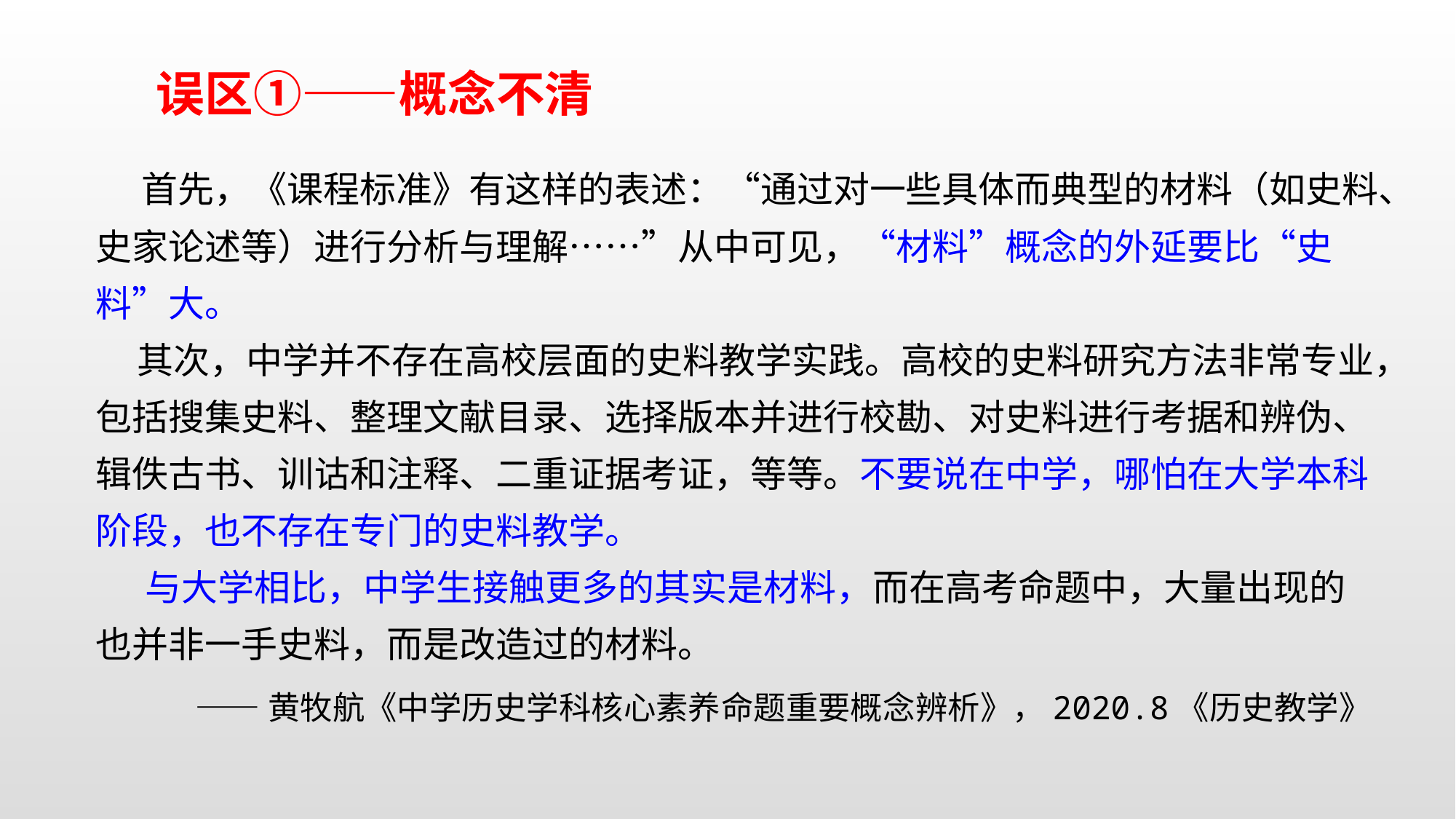

误区①——概念不清
    首先，《课程标准》有这样的表述：“通过对一些具体而典型的材料（如史料、史家论述等）进行分析与理解……”从中可见，“材料”概念的外延要比“史料”大。
    其次，中学并不存在高校层面的史料教学实践。高校的史料研究方法非常专业，包括搜集史料、整理文献目录、选择版本并进行校勘、对史料进行考据和辨伪、辑佚古书、训诂和注释、二重证据考证，等等。不要说在中学，哪怕在大学本科阶段，也不存在专门的史料教学。
     与大学相比，中学生接触更多的其实是材料，而在高考命题中，大量出现的也并非一手史料，而是改造过的材料。
——黄牧航《中学历史学科核心素养命题重要概念辨析》，2020.8《历史教学》